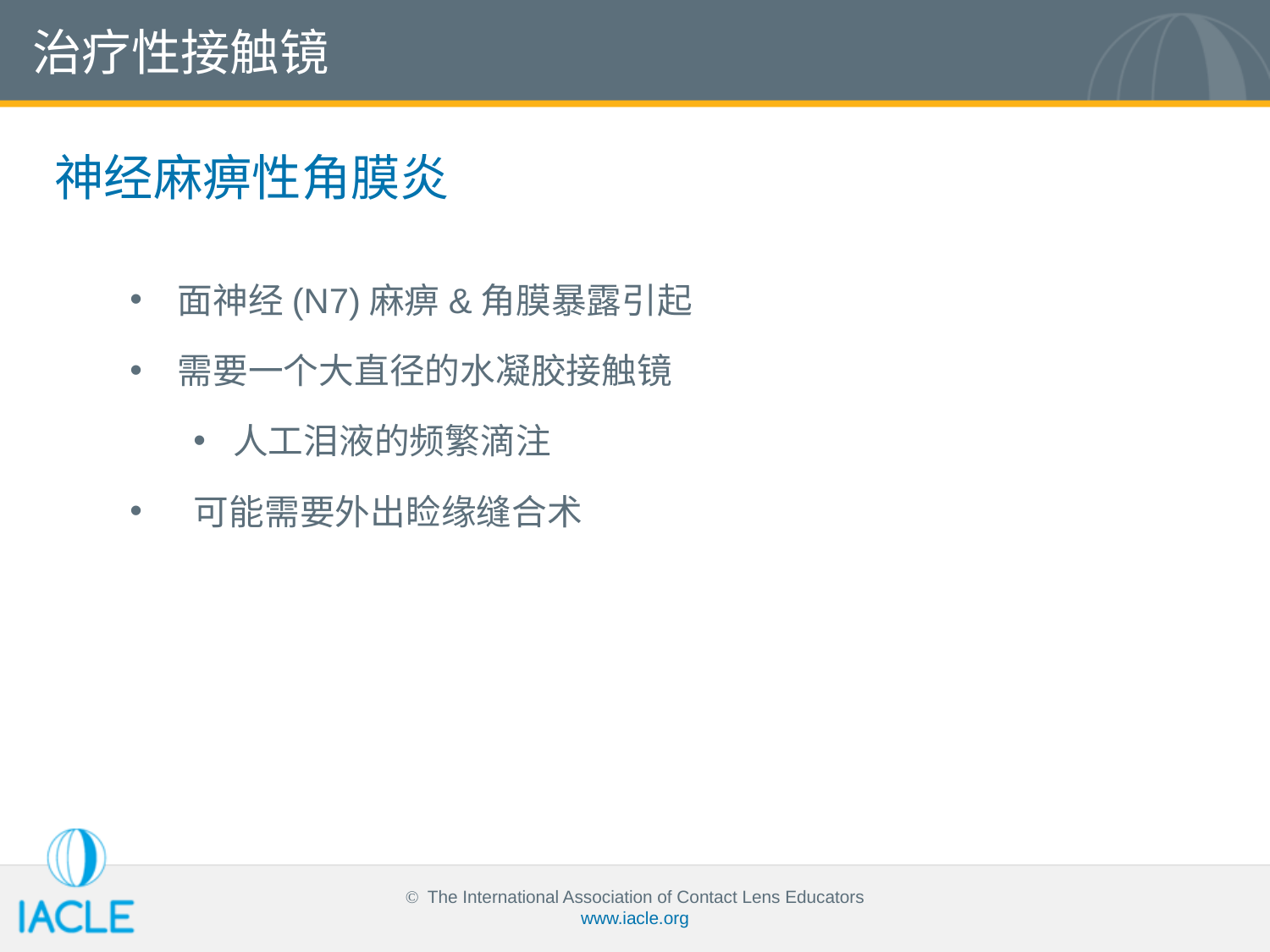

治疗性接触镜
神经麻痹性角膜炎
面神经(N7)麻痹&角膜暴露引起
需要一个大直径的水凝胶接触镜
人工泪液的频繁滴注
 可能需要外出睑缘缝合术